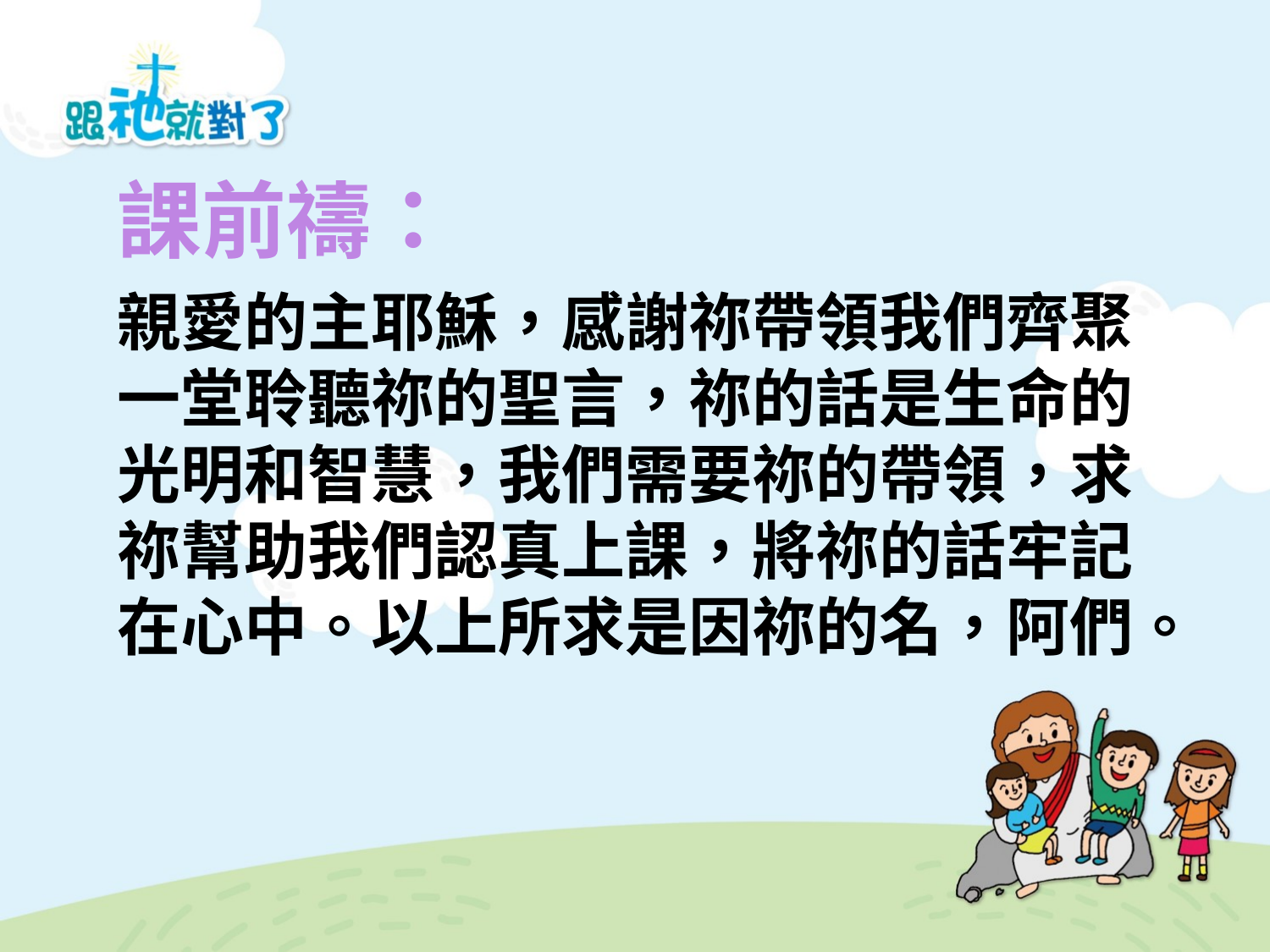

課前禱：
親愛的主耶穌，感謝祢帶領我們齊聚一堂聆聽祢的聖言，祢的話是生命的光明和智慧，我們需要祢的帶領，求祢幫助我們認真上課，將祢的話牢記在心中。以上所求是因祢的名，阿們。